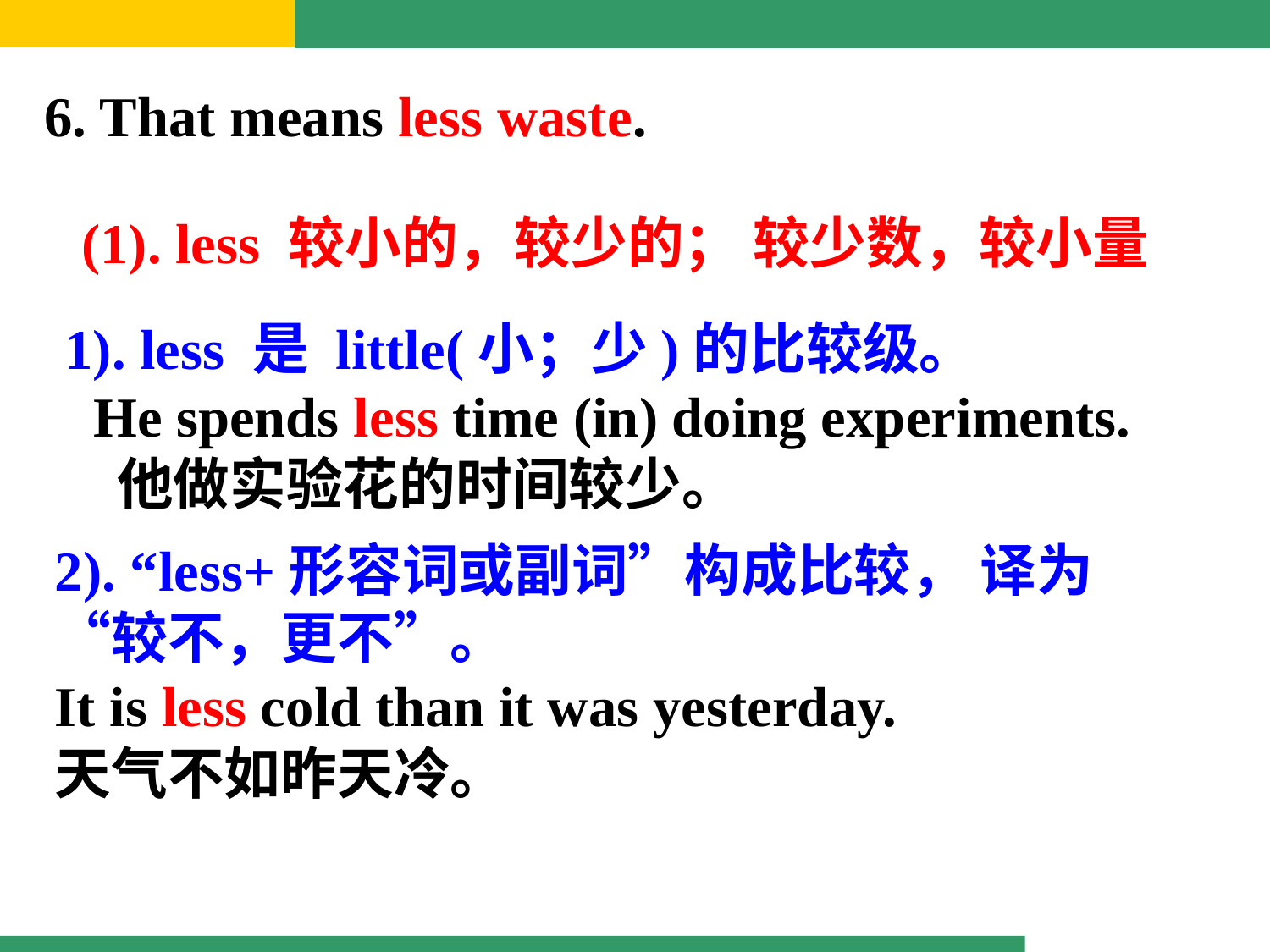

6. That means less waste.
(1). less 较小的，较少的； 较少数，较小量
1). less 是 little(小；少)的比较级。
  He spends less time (in) doing experiments.
   他做实验花的时间较少。
2). “less+形容词或副词”构成比较， 译为“较不，更不”。
It is less cold than it was yesterday.
天气不如昨天冷。